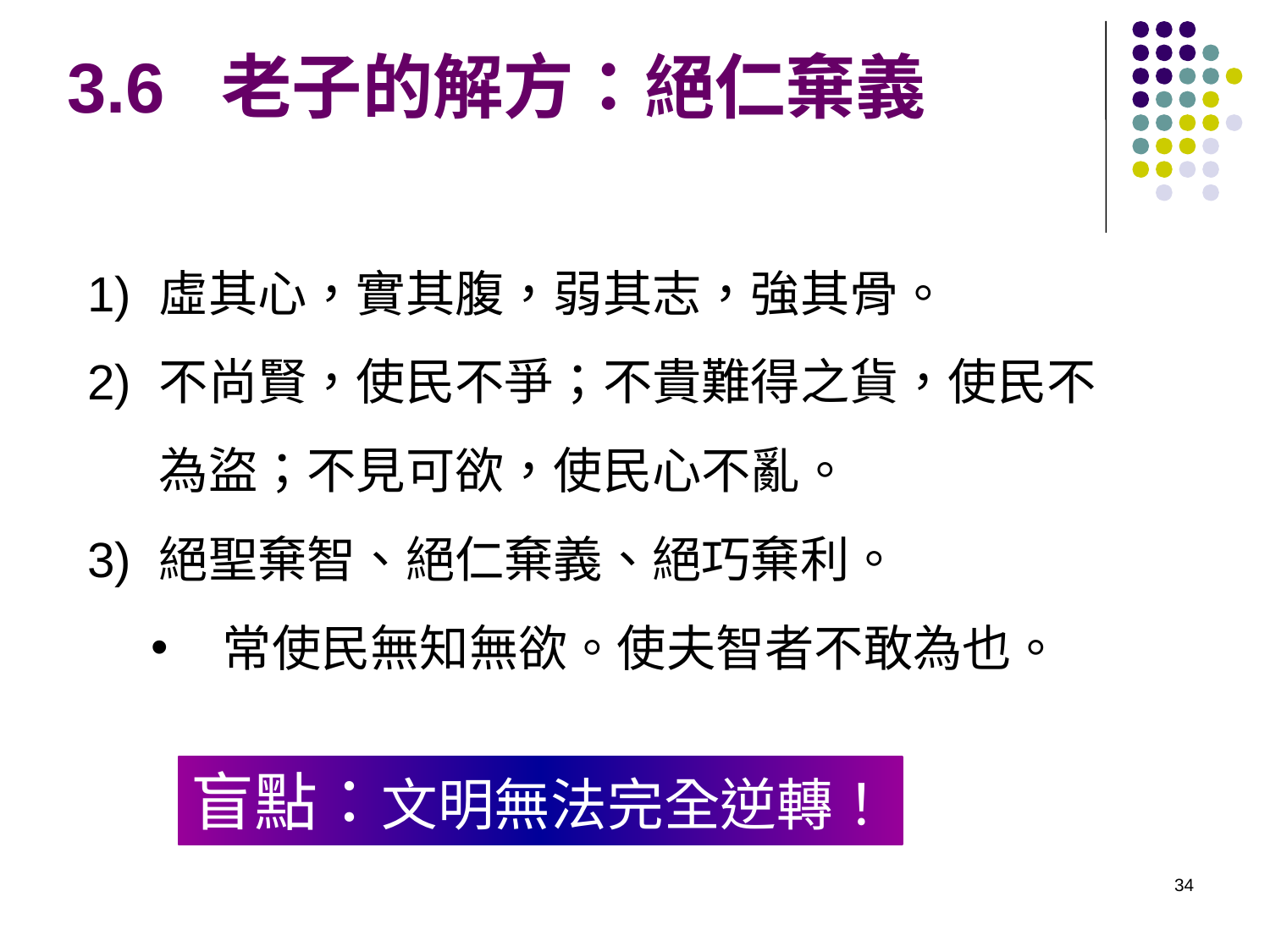

3.6  老子的解方：絕仁棄義
虛其心，實其腹，弱其志，強其骨。
不尚賢，使民不爭；不貴難得之貨，使民不為盜；不見可欲，使民心不亂。
絕聖棄智、絕仁棄義、絕巧棄利。
常使民無知無欲。使夫智者不敢為也。
盲點：文明無法完全逆轉！
34